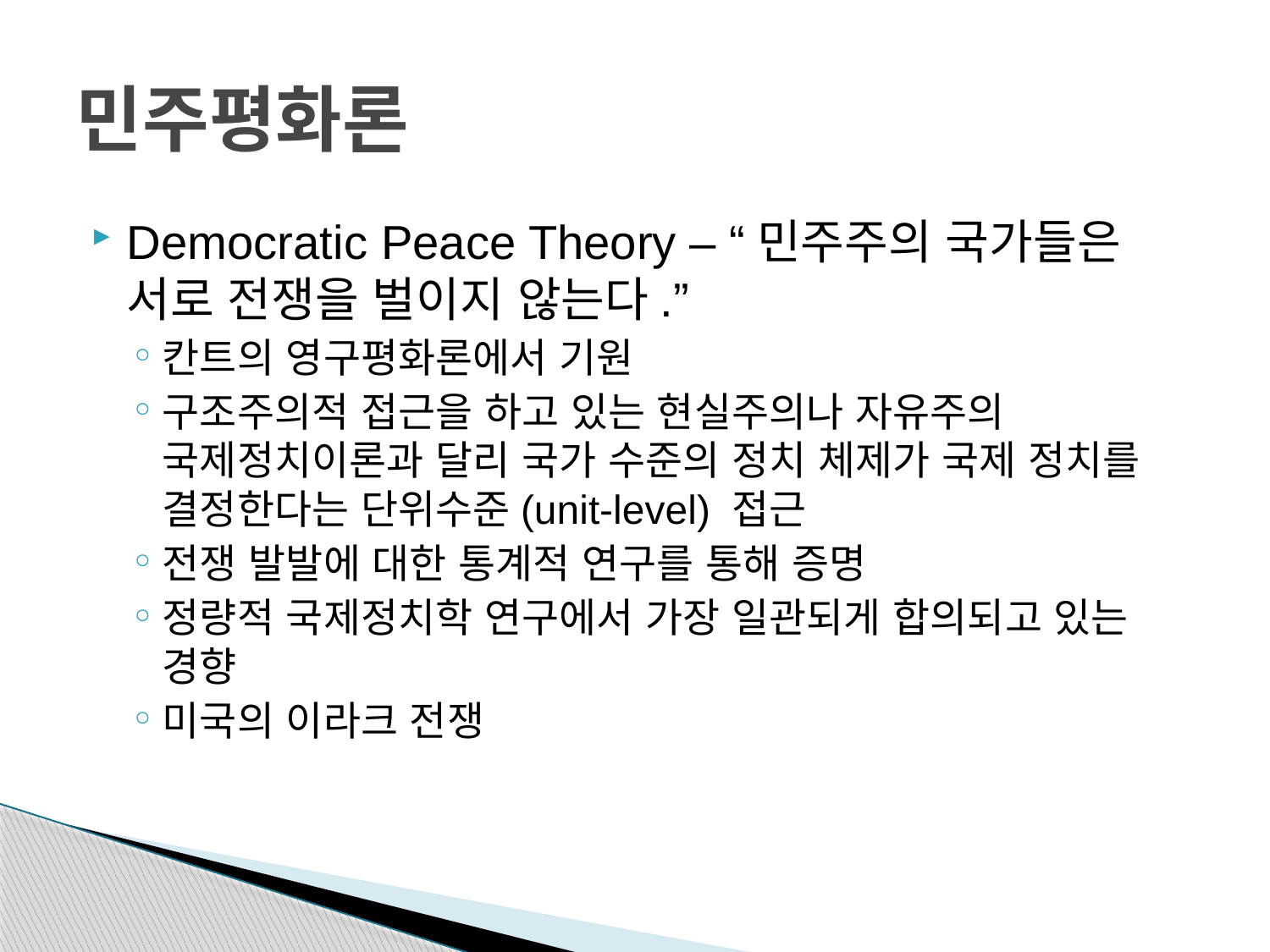

# 민주평화론
Democratic Peace Theory – “민주주의 국가들은 서로 전쟁을 벌이지 않는다.”
칸트의 영구평화론에서 기원
구조주의적 접근을 하고 있는 현실주의나 자유주의 국제정치이론과 달리 국가 수준의 정치 체제가 국제 정치를 결정한다는 단위수준(unit-level) 접근
전쟁 발발에 대한 통계적 연구를 통해 증명
정량적 국제정치학 연구에서 가장 일관되게 합의되고 있는 경향
미국의 이라크 전쟁